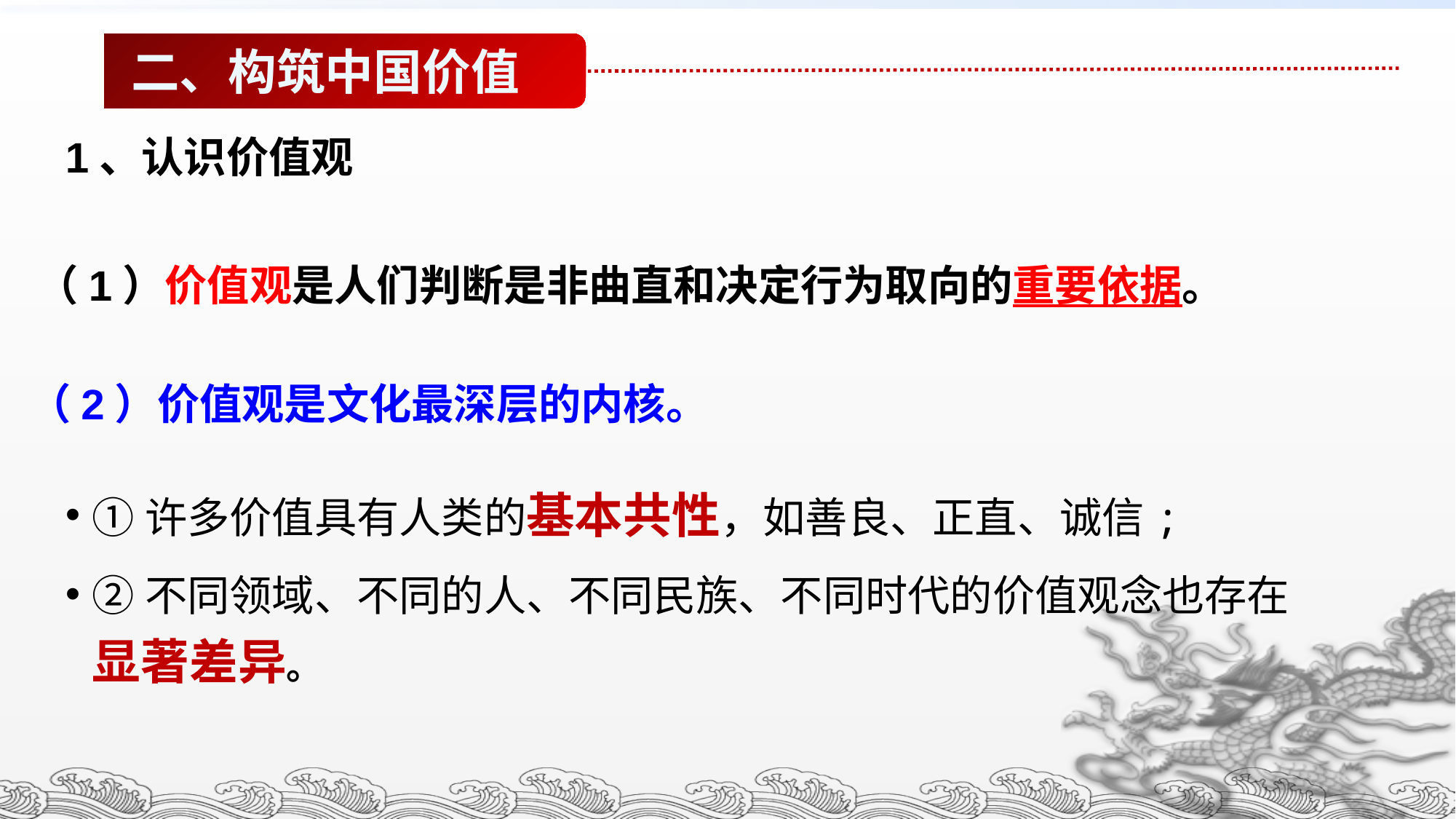

二、构筑中国价值
1、认识价值观
 （1）价值观是人们判断是非曲直和决定行为取向的重要依据。
（2）价值观是文化最深层的内核。
①许多价值具有人类的基本共性，如善良、正直、诚信;
②不同领域、不同的人、不同民族、不同时代的价值观念也存在显著差异。